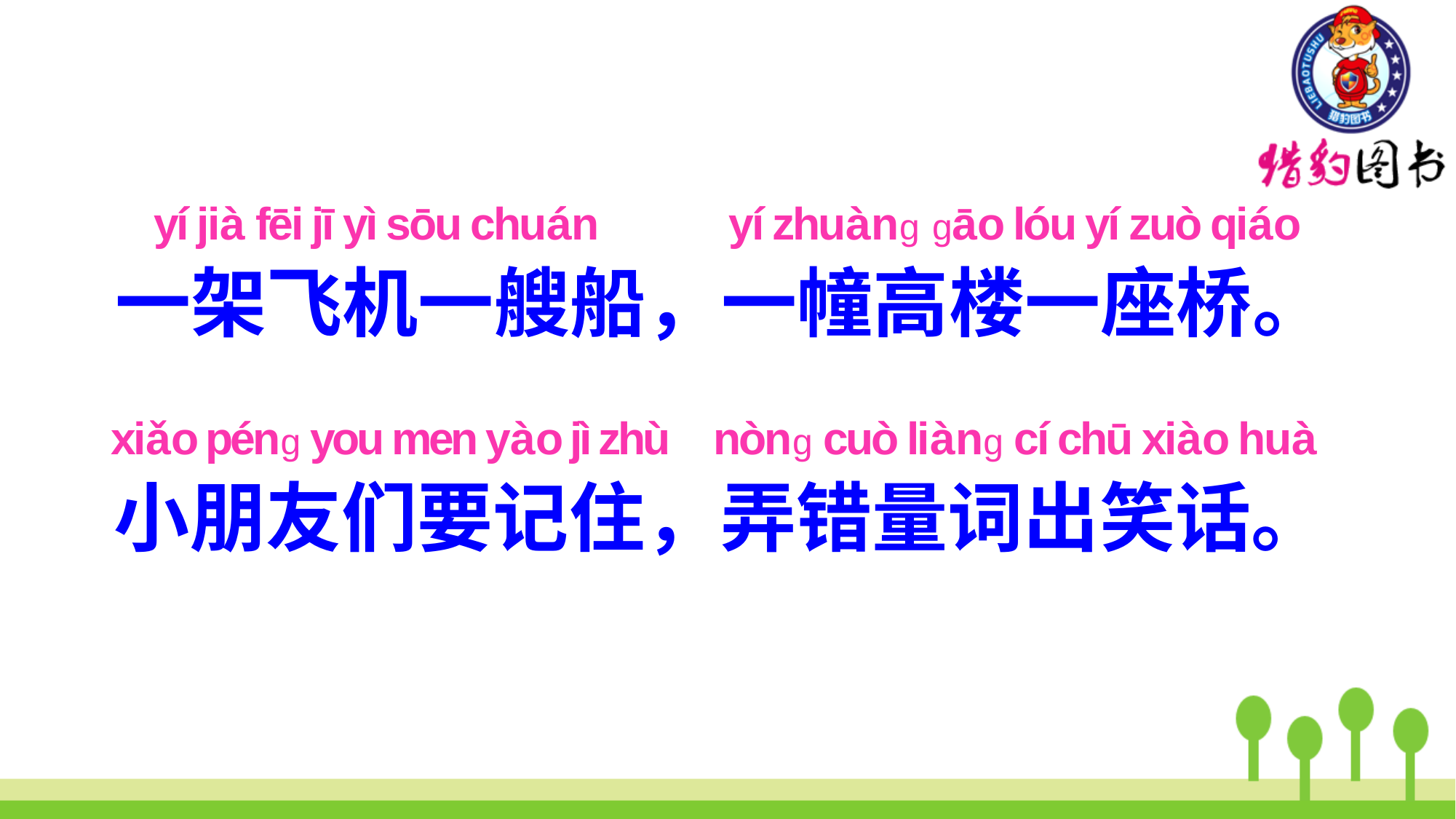

yí jià fēi jī yì sōu chuán

一架飞机一艘船，
yí zhuàng gāo lóu yí zuò qiáo
一幢高楼一座桥。
xiǎo péng you men yào jì zhù
小朋友们要记住，
nòng cuò liàng cí chū xiào huà
弄错量词出笑话。